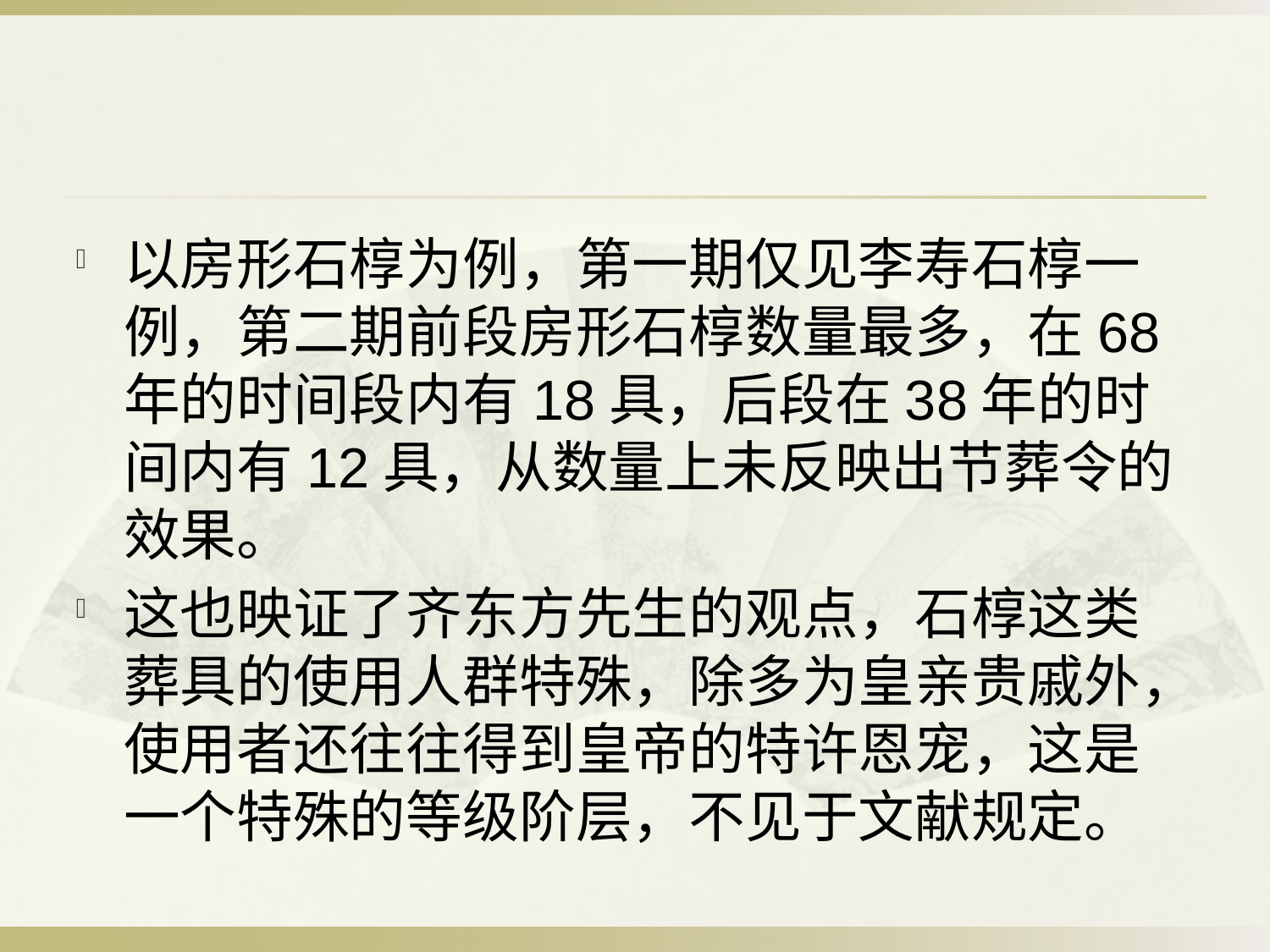

#
以房形石椁为例，第一期仅见李寿石椁一例，第二期前段房形石椁数量最多，在68年的时间段内有18具，后段在38年的时间内有12具，从数量上未反映出节葬令的效果。
这也映证了齐东方先生的观点，石椁这类葬具的使用人群特殊，除多为皇亲贵戚外，使用者还往往得到皇帝的特许恩宠，这是一个特殊的等级阶层，不见于文献规定。